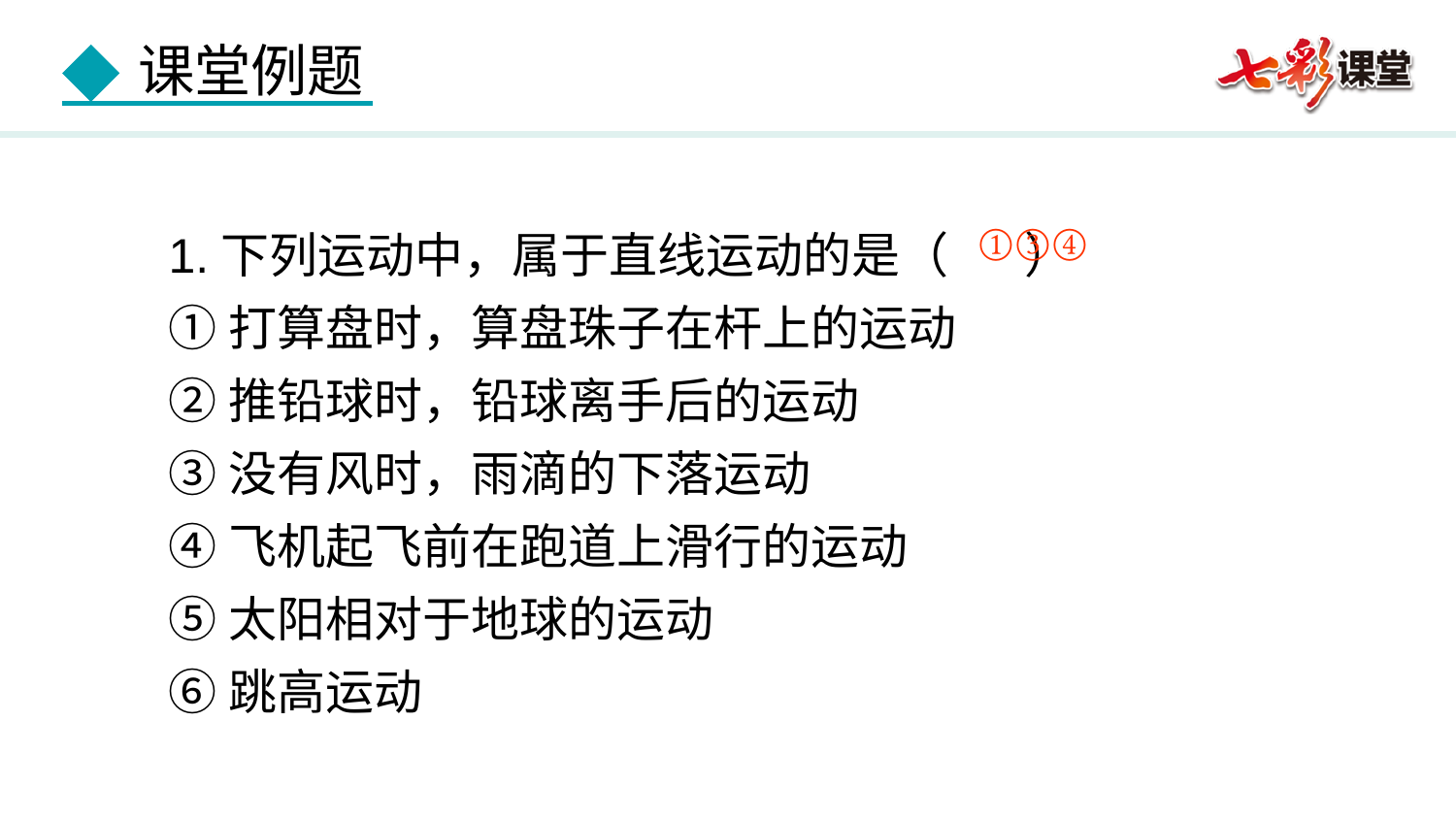

1.下列运动中，属于直线运动的是（       ）
①打算盘时，算盘珠子在杆上的运动
②推铅球时，铅球离手后的运动
③没有风时，雨滴的下落运动
④飞机起飞前在跑道上滑行的运动
⑤太阳相对于地球的运动
⑥跳高运动
①③④